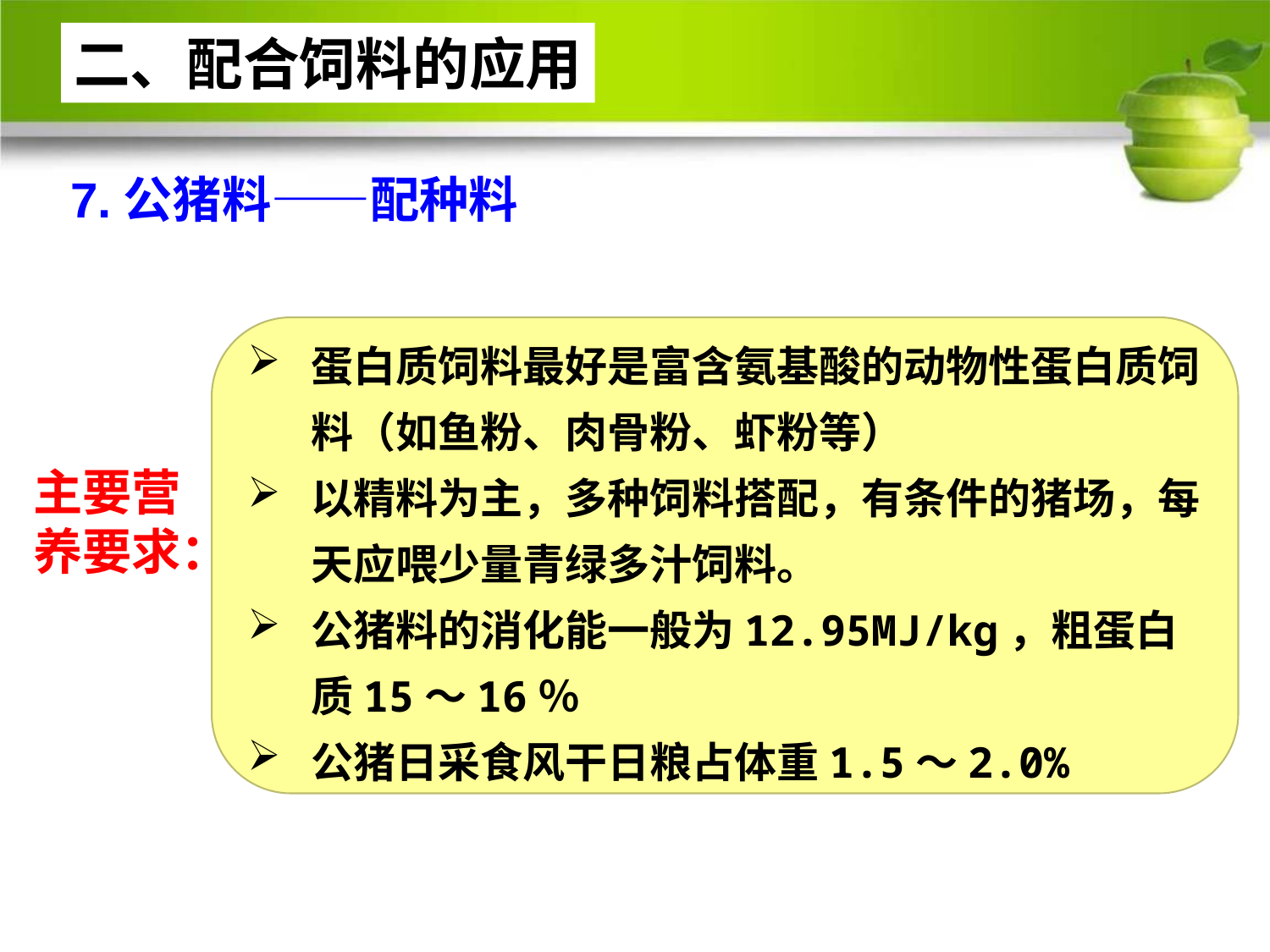

二、配合饲料的应用
# 7.公猪料——配种料
蛋白质饲料最好是富含氨基酸的动物性蛋白质饲料（如鱼粉、肉骨粉、虾粉等）
以精料为主，多种饲料搭配，有条件的猪场，每天应喂少量青绿多汁饲料。
公猪料的消化能一般为12.95MJ/kg，粗蛋白质15～16％
公猪日采食风干日粮占体重1.5～2.0%
主要营
养要求：